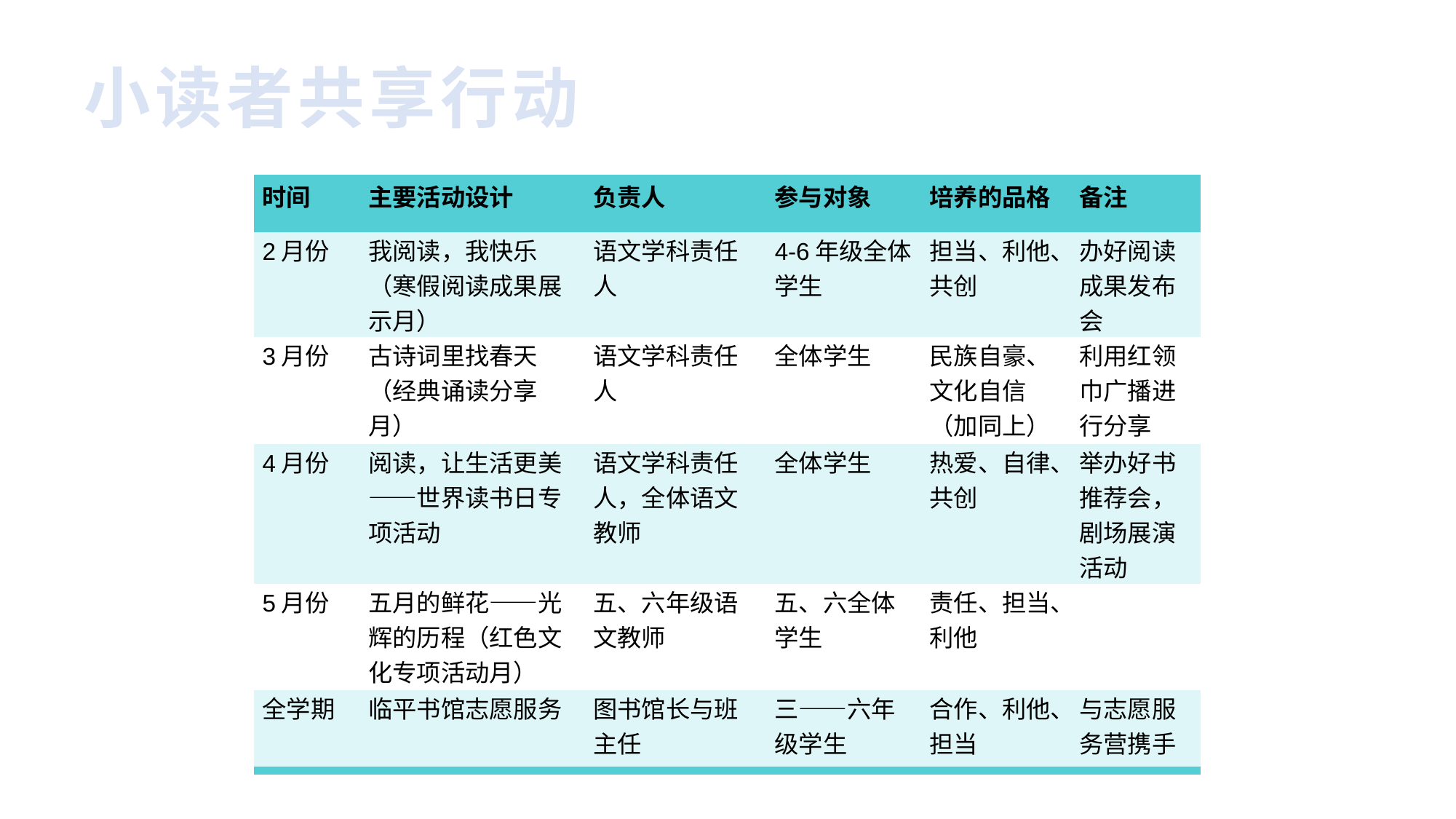

小读者共享行动
| 时间 | 主要活动设计 | 负责人 | 参与对象 | 培养的品格 | 备注 |
| --- | --- | --- | --- | --- | --- |
| 2月份 | 我阅读，我快乐（寒假阅读成果展示月） | 语文学科责任人 | 4-6年级全体学生 | 担当、利他、共创 | 办好阅读成果发布会 |
| 3月份 | 古诗词里找春天（经典诵读分享月） | 语文学科责任人 | 全体学生 | 民族自豪、文化自信（加同上） | 利用红领巾广播进行分享 |
| 4月份 | 阅读，让生活更美——世界读书日专项活动 | 语文学科责任人，全体语文教师 | 全体学生 | 热爱、自律、共创 | 举办好书推荐会，剧场展演活动 |
| 5月份 | 五月的鲜花——光辉的历程（红色文化专项活动月） | 五、六年级语文教师 | 五、六全体学生 | 责任、担当、利他 |  |
| 全学期 | 临平书馆志愿服务 | 图书馆长与班主任 | 三——六年级学生 | 合作、利他、担当 | 与志愿服务营携手 |